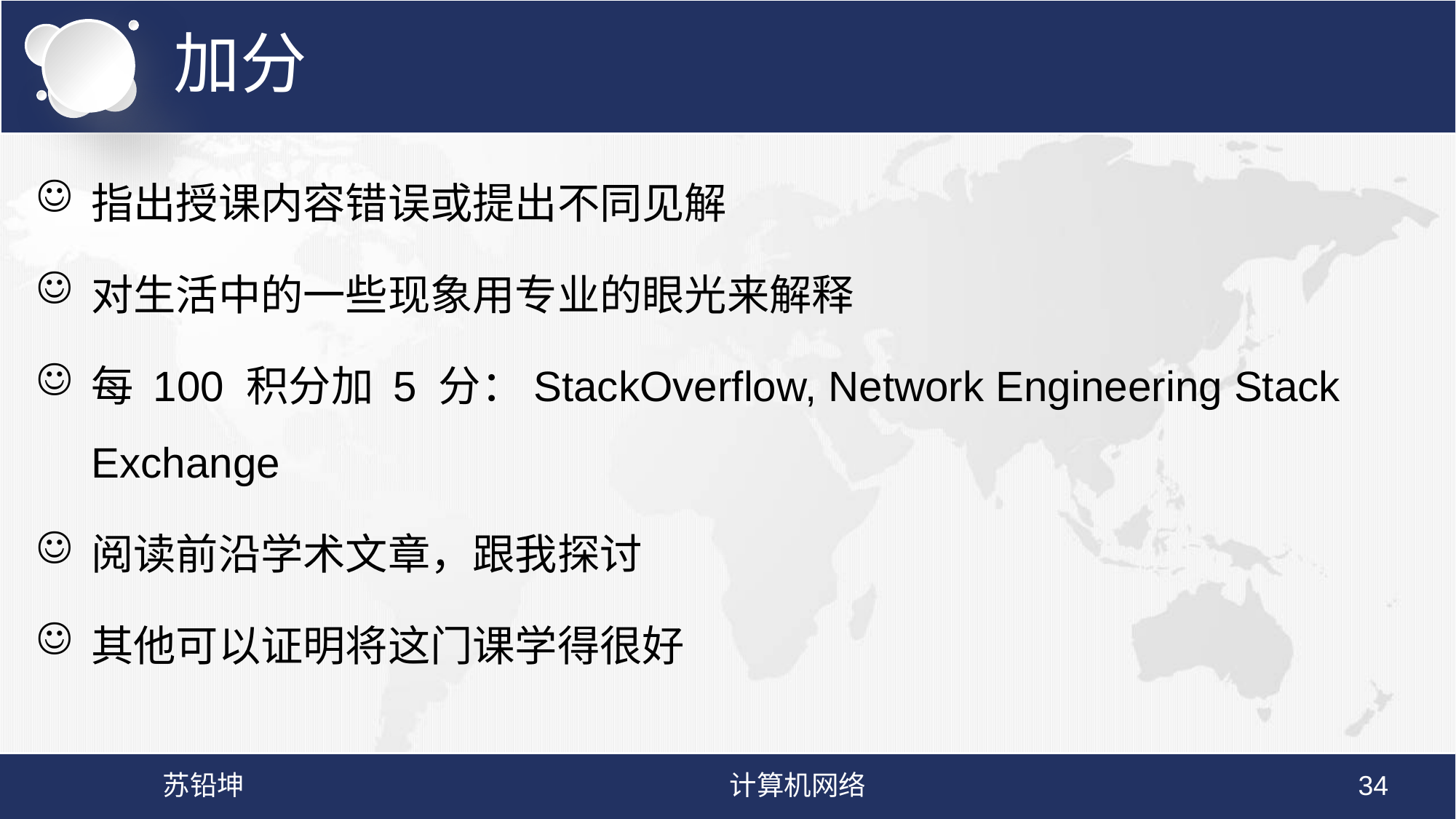

# 加分

指出授课内容错误或提出不同见解
对生活中的一些现象用专业的眼光来解释
每 100 积分加 5 分：StackOverflow, Network Engineering Stack Exchange
阅读前沿学术文章，跟我探讨
其他可以证明将这门课学得很好
苏铅坤
计算机网络
34